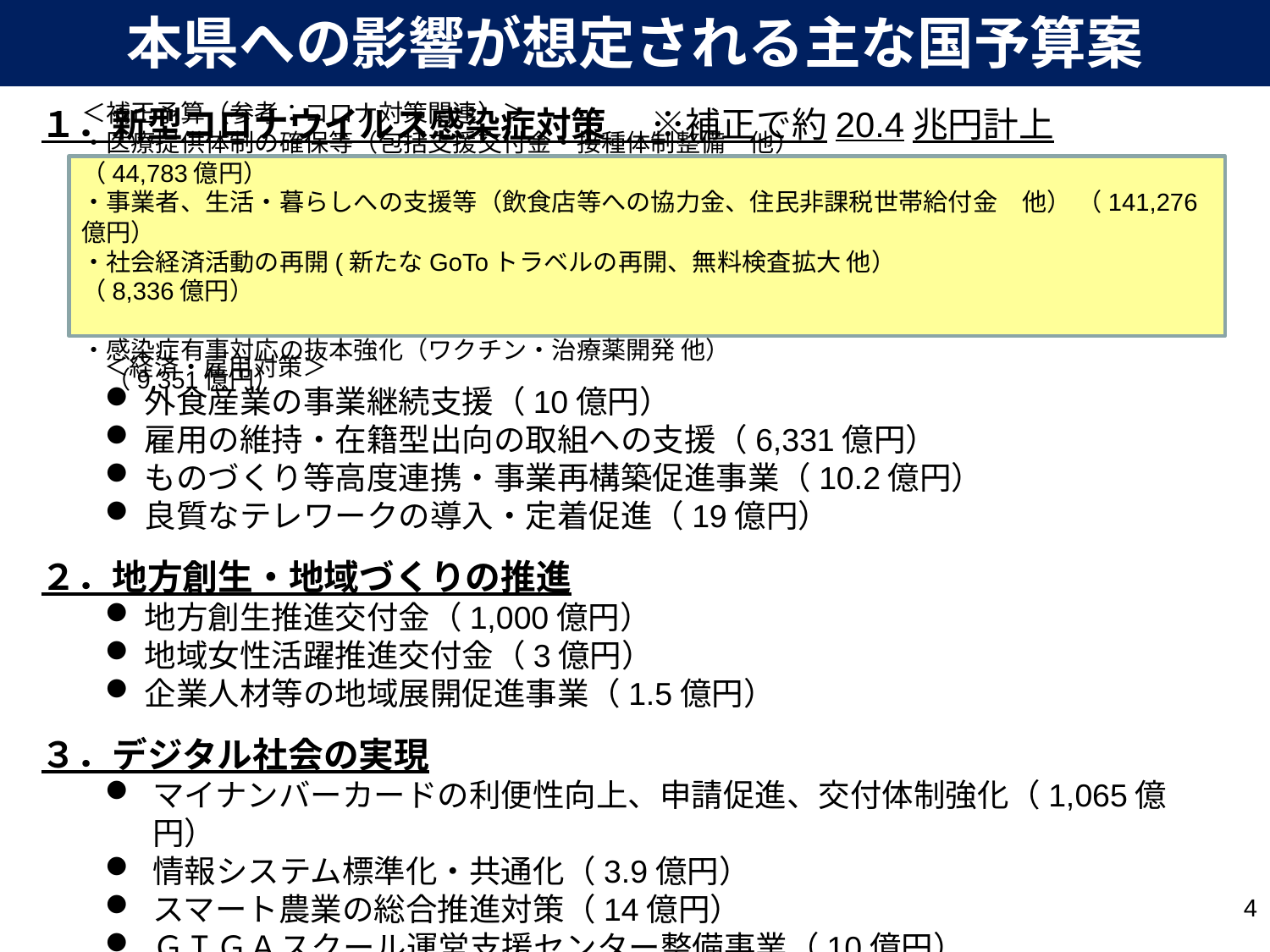

本県への影響が想定される主な国予算案
１．新型コロナウイルス感染症対策 　※補正で約20.4兆円計上

＜経済・雇用対策＞
外食産業の事業継続支援（10億円）
雇用の維持・在籍型出向の取組への支援（6,331億円）
ものづくり等高度連携・事業再構築促進事業（10.2億円）
良質なテレワークの導入・定着促進（19億円）
２．地方創生・地域づくりの推進
地方創生推進交付金（1,000億円）
地域女性活躍推進交付金（3億円）
企業人材等の地域展開促進事業（1.5億円）
３．デジタル社会の実現
マイナンバーカードの利便性向上、申請促進、交付体制強化（1,065億円）
情報システム標準化・共通化（3.9億円）
スマート農業の総合推進対策（14億円）
ＧＩＧＡスクール運営支援センター整備事業（10億円）

＜補正予算（参考：コロナ対策関連）＞
・医療提供体制の確保等（包括支援交付金・接種体制整備　他）　　　　　　　　　　　　     　（44,783億円）
・事業者、生活・暮らしへの支援等（飲食店等への協力金、住民非課税世帯給付金　他） （141,276億円）
・社会経済活動の再開(新たなGoToトラベルの再開、無料検査拡大 他）　　　　　　　　　　　 　 （8,336億円）
・感染症有事対応の抜本強化（ワクチン・治療薬開発 他）　　　　　　　　　　　　　　　　　 　　  　（9,351億円）
4